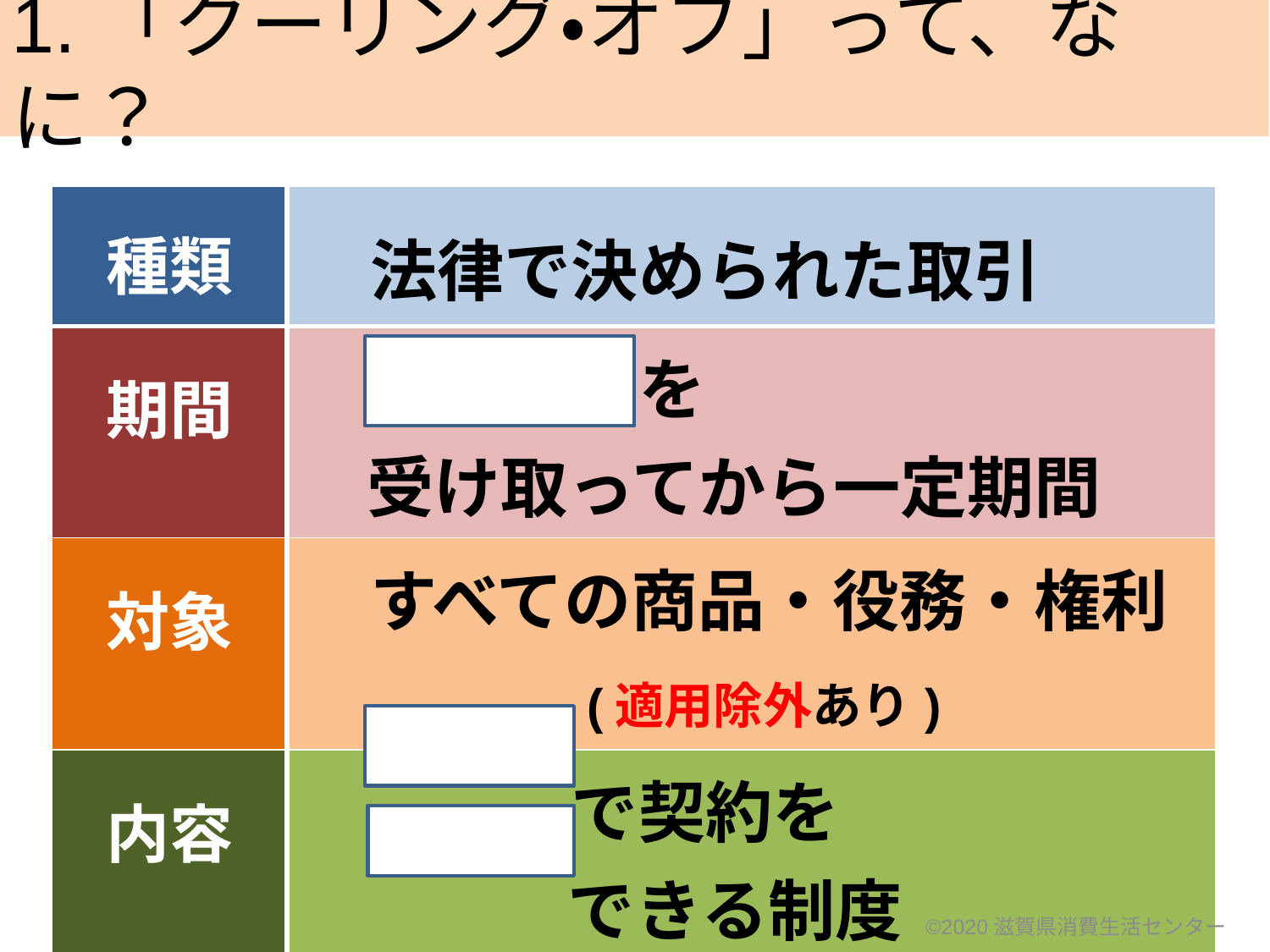

1.「クーリング・オフ」って、なに？
| 種類 | 法律で決められた取引 |
| --- | --- |
| 期間 | を 　受け取ってから一定期間 |
| 対象 | すべての商品・役務・権利 　　　　(適用除外あり) |
| 内容 | で契約を 　　　　できる制度 |

©2020滋賀県消費生活センター